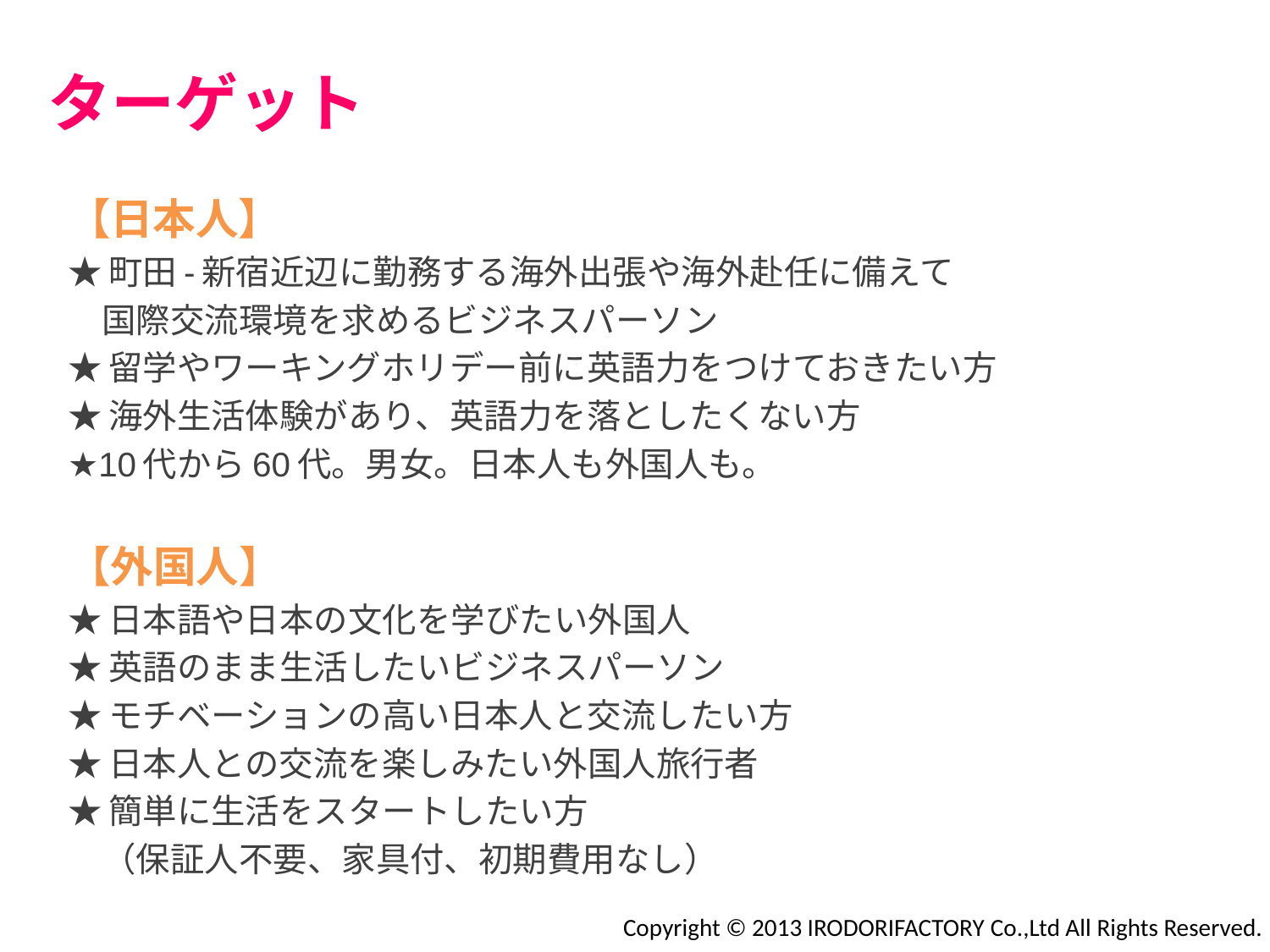

# ターゲット
【日本人】
★町田-新宿近辺に勤務する海外出張や海外赴任に備えて
　国際交流環境を求めるビジネスパーソン
★留学やワーキングホリデー前に英語力をつけておきたい方
★海外生活体験があり、英語力を落としたくない方
★10代から60代。男女。日本人も外国人も。

【外国人】
★日本語や日本の文化を学びたい外国人
★英語のまま生活したいビジネスパーソン
★モチベーションの高い日本人と交流したい方
★日本人との交流を楽しみたい外国人旅行者
★簡単に生活をスタートしたい方
　（保証人不要、家具付、初期費用なし）

Copyright © 2013 IRODORIFACTORY Co.,Ltd All Rights Reserved.